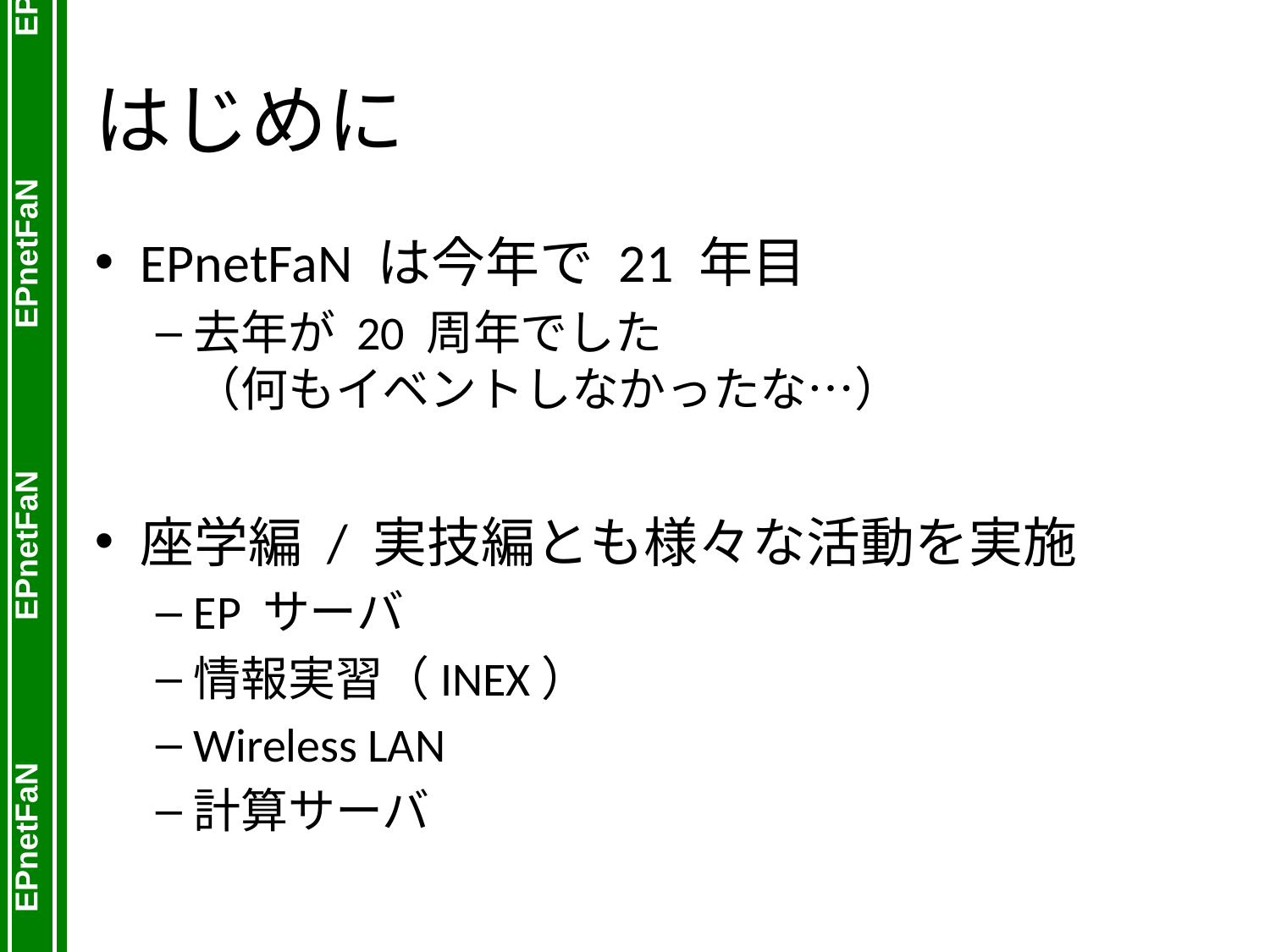

# はじめに
EPnetFaN は今年で 21 年目
去年が 20 周年でした
（何もイベントしなかったな…）

座学編 / 実技編とも様々な活動を実施
EP サーバ
情報実習（INEX）
Wireless LAN
計算サーバ